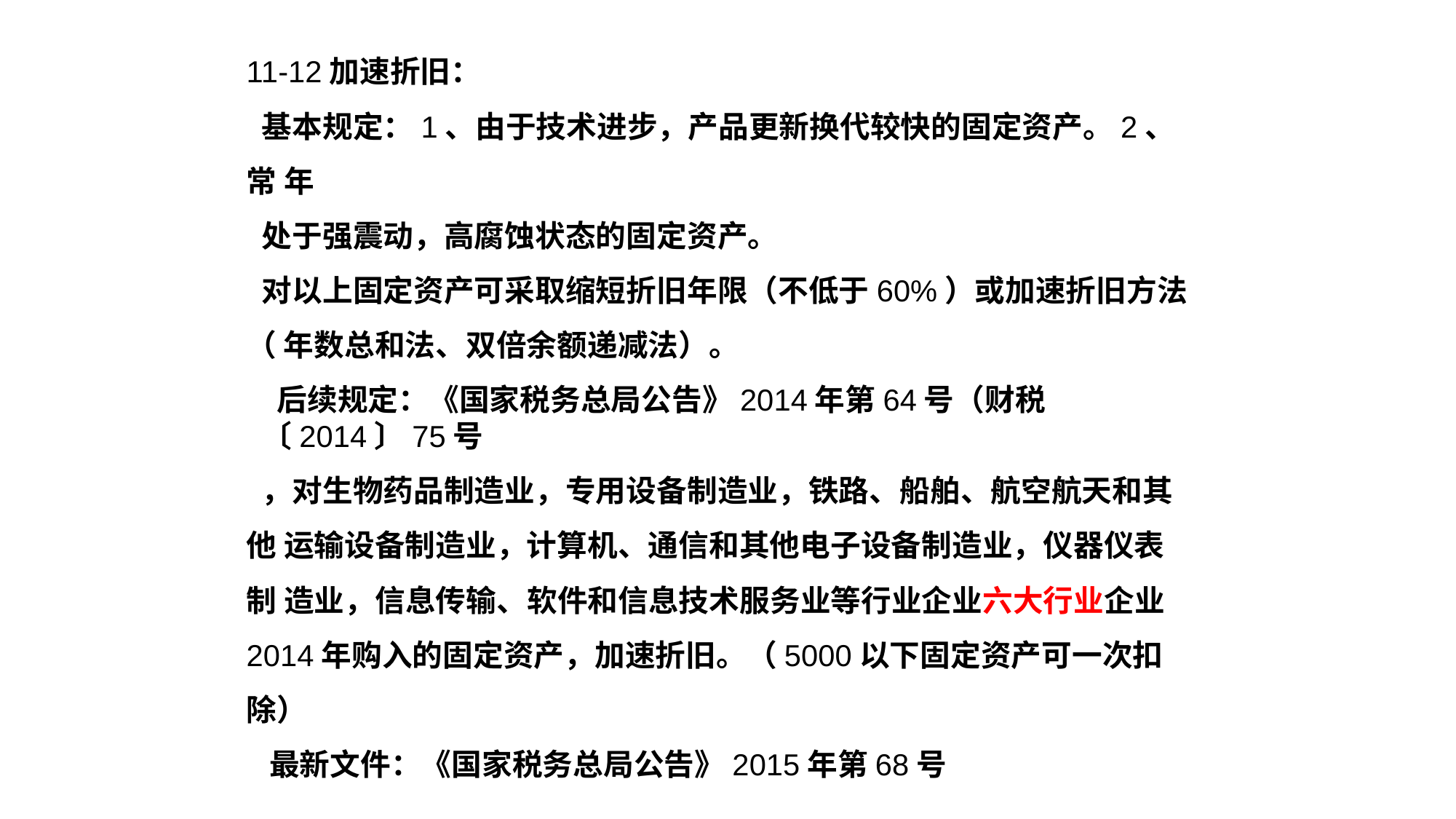

11-12加速折旧：
基本规定：1、由于技术进步，产品更新换代较快的固定资产。2、常 年
处于强震动，高腐蚀状态的固定资产。
对以上固定资产可采取缩短折旧年限（不低于60%）或加速折旧方法（ 年数总和法、双倍余额递减法）。
后续规定：《国家税务总局公告》2014年第64号（财税〔2014〕75号
，对生物药品制造业，专用设备制造业，铁路、船舶、航空航天和其他 运输设备制造业，计算机、通信和其他电子设备制造业，仪器仪表制 造业，信息传输、软件和信息技术服务业等行业企业六大行业企业 2014年购入的固定资产，加速折旧。（5000以下固定资产可一次扣 除）
最新文件：《国家税务总局公告》2015年第68号